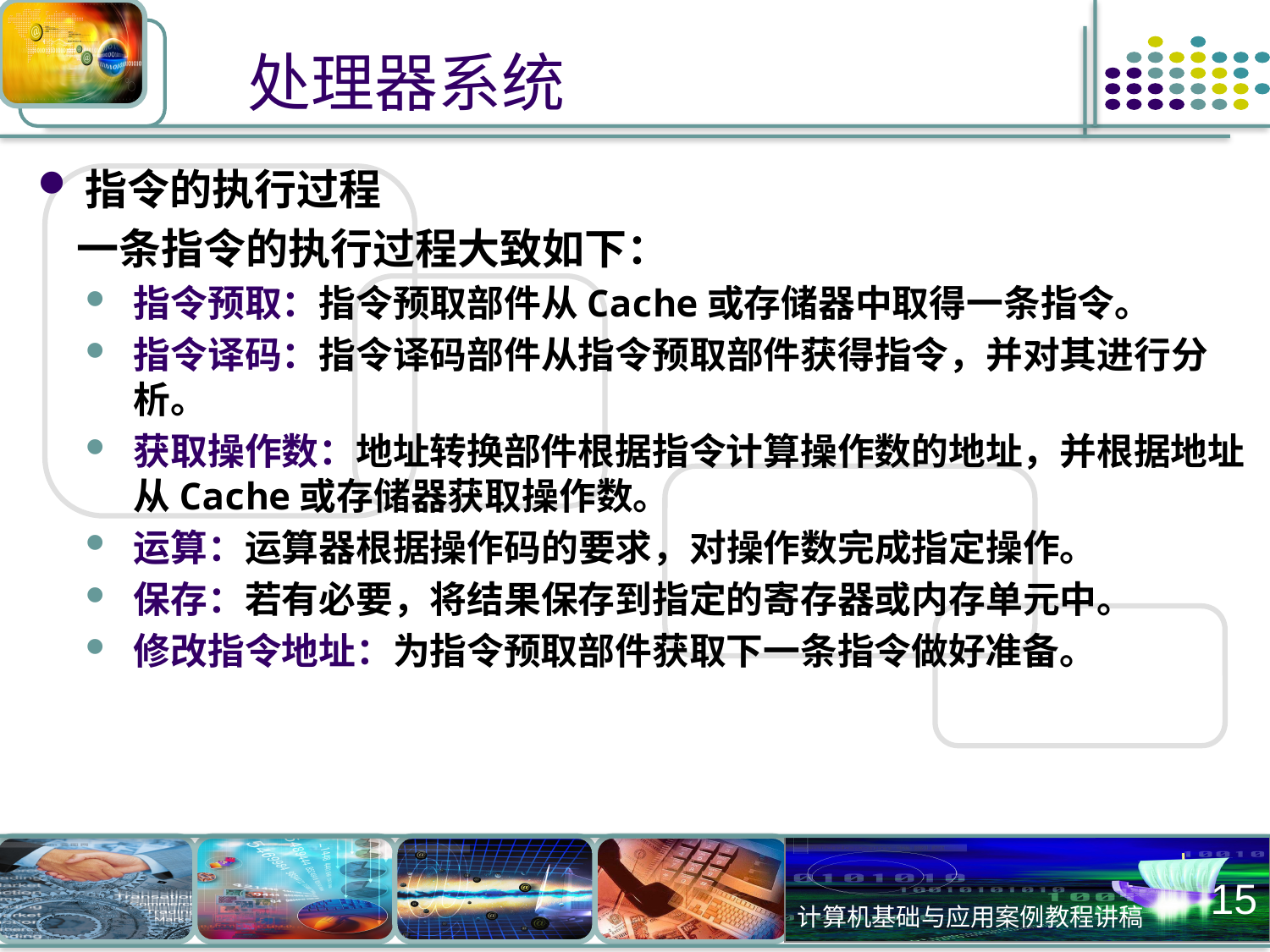

处理器系统
指令的执行过程
   一条指令的执行过程大致如下：
指令预取：指令预取部件从Cache或存储器中取得一条指令。
指令译码：指令译码部件从指令预取部件获得指令，并对其进行分析。
获取操作数：地址转换部件根据指令计算操作数的地址，并根据地址从Cache或存储器获取操作数。
运算：运算器根据操作码的要求，对操作数完成指定操作。
保存：若有必要，将结果保存到指定的寄存器或内存单元中。
修改指令地址：为指令预取部件获取下一条指令做好准备。
15